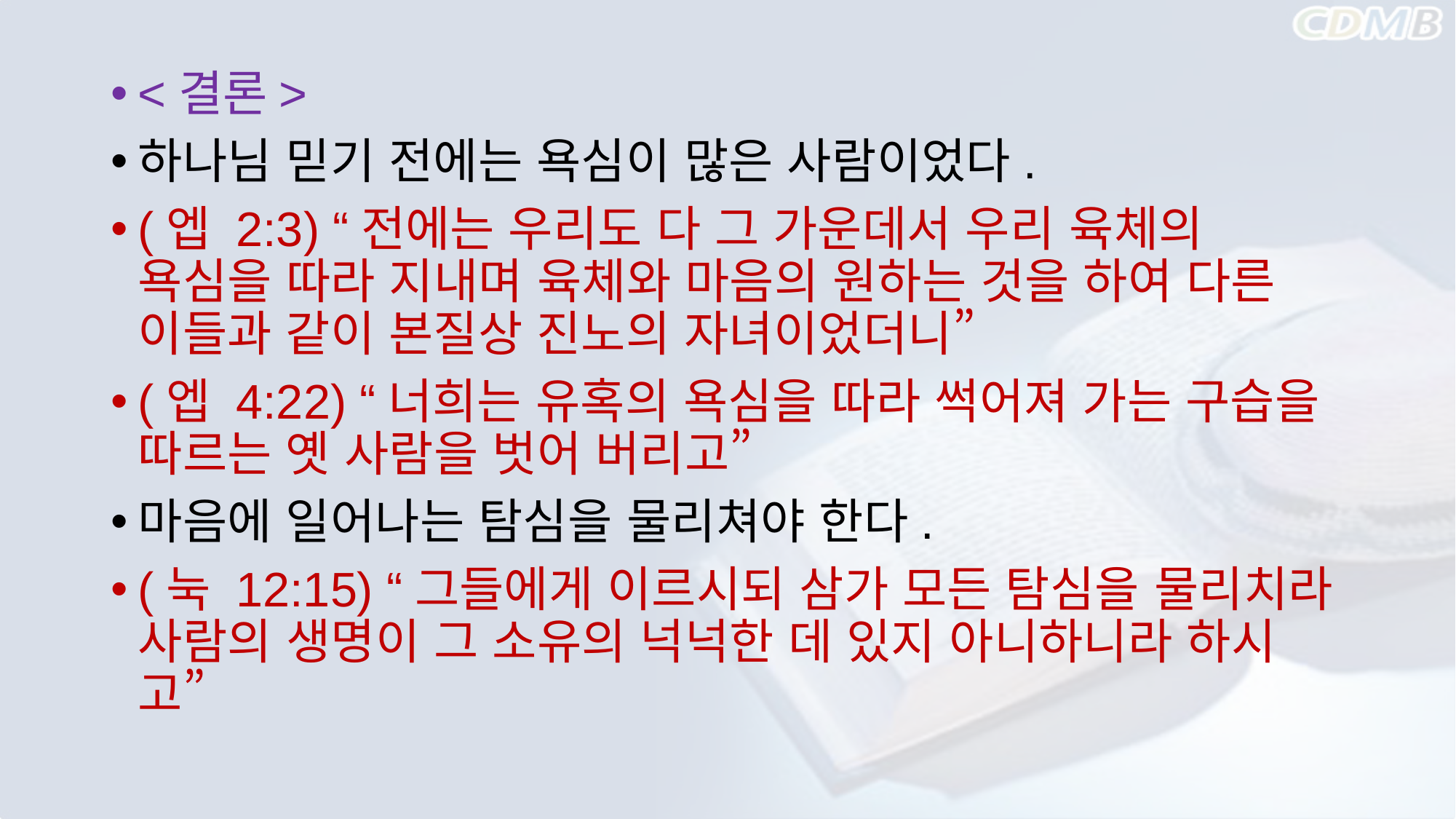

#
<결론>
하나님 믿기 전에는 욕심이 많은 사람이었다.
(엡 2:3) “전에는 우리도 다 그 가운데서 우리 육체의 욕심을 따라 지내며 육체와 마음의 원하는 것을 하여 다른 이들과 같이 본질상 진노의 자녀이었더니”
(엡 4:22) “너희는 유혹의 욕심을 따라 썩어져 가는 구습을 따르는 옛 사람을 벗어 버리고”
마음에 일어나는 탐심을 물리쳐야 한다.
(눅 12:15) “그들에게 이르시되 삼가 모든 탐심을 물리치라 사람의 생명이 그 소유의 넉넉한 데 있지 아니하니라 하시고”